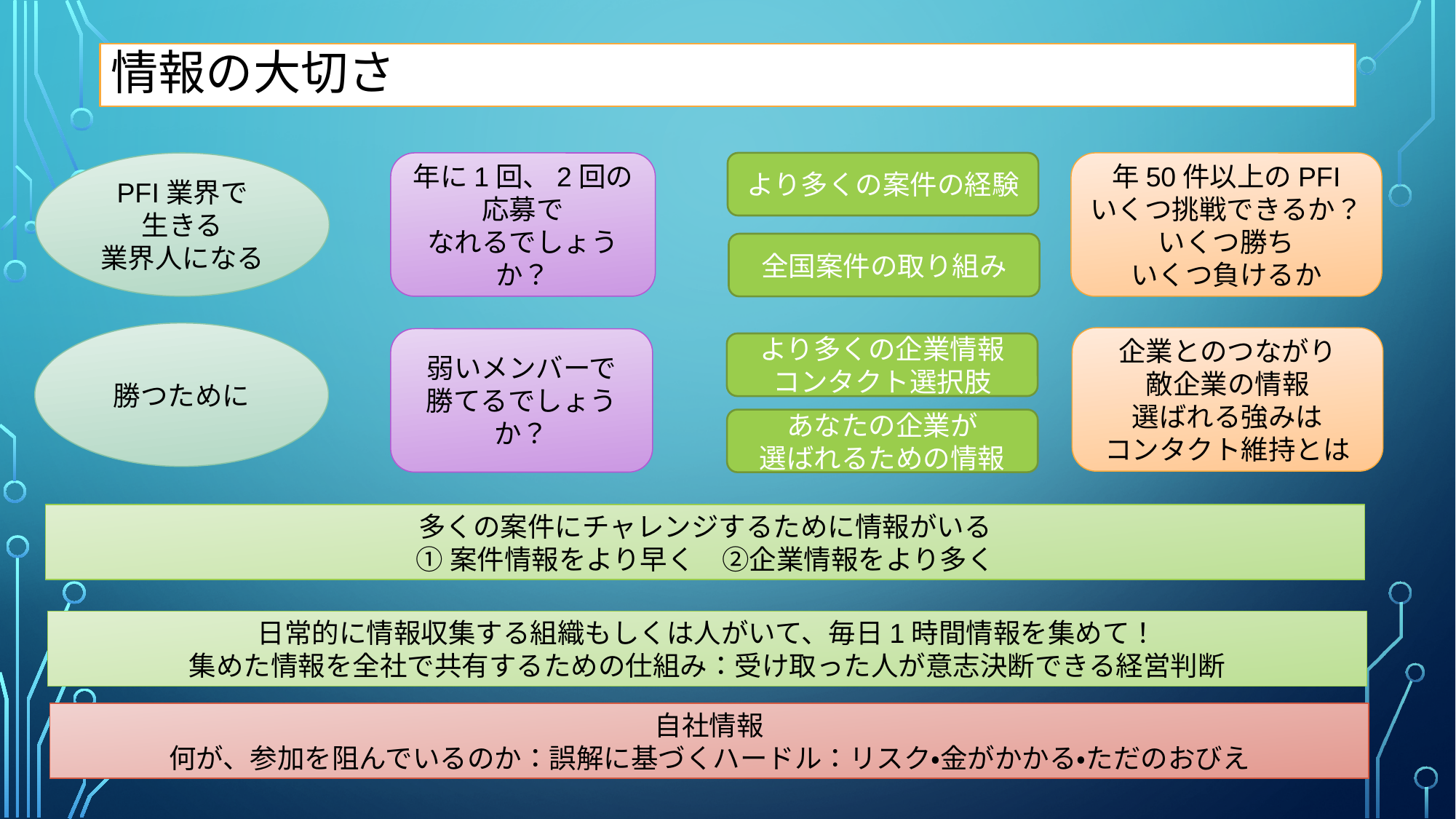

# 情報の大切さ
PFI業界で
生きる
業界人になる
年に1回、2回の
応募で
なれるでしょうか？
より多くの案件の経験
年50件以上のPFI
いくつ挑戦できるか？
いくつ勝ち
いくつ負けるか
全国案件の取り組み
勝つために
企業とのつながり
敵企業の情報
選ばれる強みは
コンタクト維持とは
弱いメンバーで
勝てるでしょうか？
より多くの企業情報
コンタクト選択肢
あなたの企業が
選ばれるための情報
多くの案件にチャレンジするために情報がいる
①案件情報をより早く　②企業情報をより多く
日常的に情報収集する組織もしくは人がいて、毎日1時間情報を集めて！
集めた情報を全社で共有するための仕組み：受け取った人が意志決断できる経営判断
自社情報
何が、参加を阻んでいるのか：誤解に基づくハードル：リスク・金がかかる・ただのおびえ